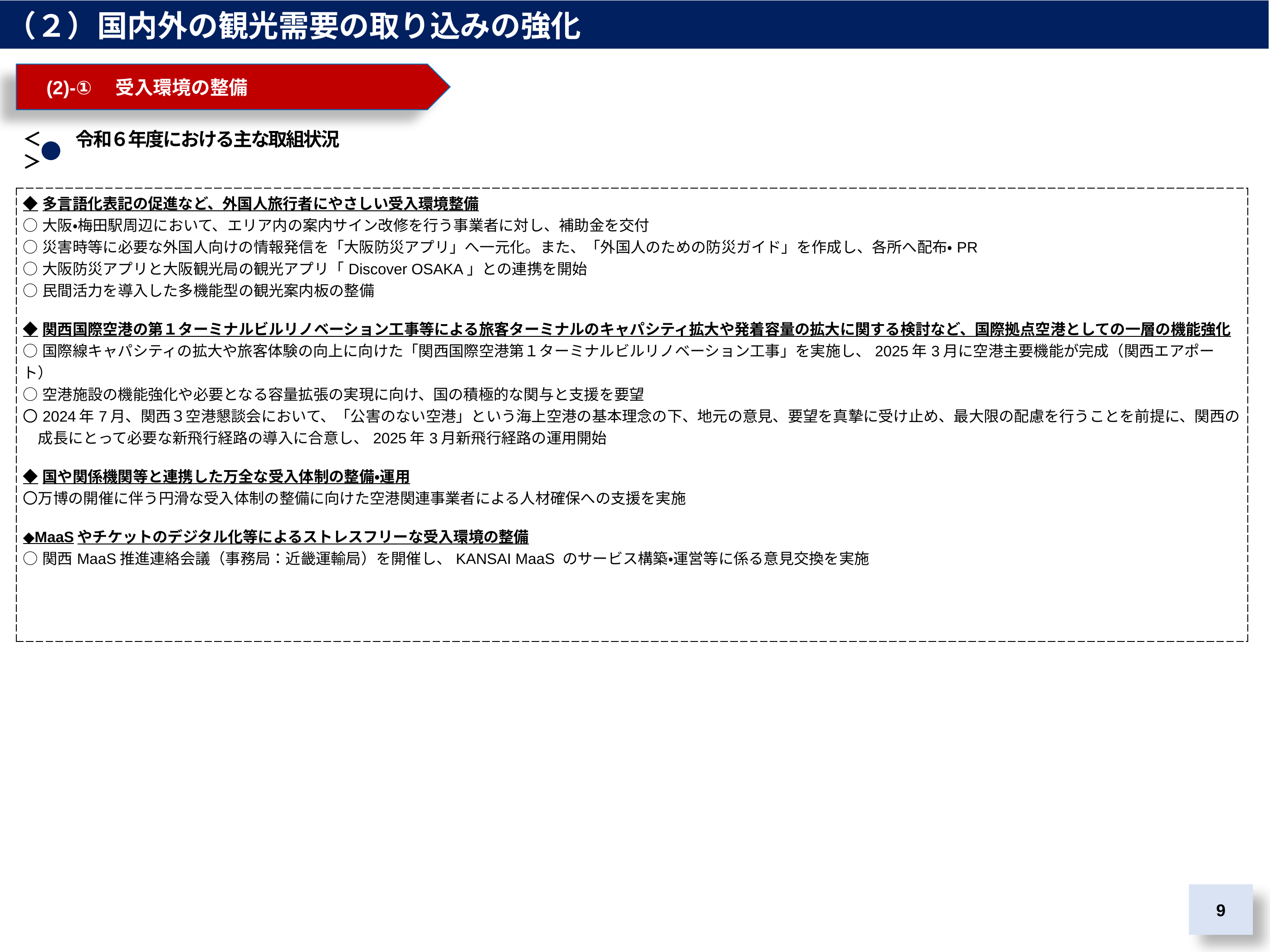

（２）国内外の観光需要の取り込みの強化
　(2)-①　受入環境の整備
＜　　令和６年度における主な取組状況＞

| ◆多言語化表記の促進など、外国人旅行者にやさしい受入環境整備 ○大阪・梅田駅周辺において、エリア内の案内サイン改修を行う事業者に対し、補助金を交付 ○災害時等に必要な外国人向けの情報発信を「大阪防災アプリ」へ一元化。また、「外国人のための防災ガイド」を作成し、各所へ配布・PR ○大阪防災アプリと大阪観光局の観光アプリ「Discover OSAKA」との連携を開始 ○民間活力を導入した多機能型の観光案内板の整備 ◆関西国際空港の第１ターミナルビルリノベーション工事等による旅客ターミナルのキャパシティ拡大や発着容量の拡大に関する検討など、国際拠点空港としての一層の機能強化 ○国際線キャパシティの拡大や旅客体験の向上に向けた「関西国際空港第１ターミナルビルリノベーション工事」を実施し、2025年3月に空港主要機能が完成（関西エアポート） ○空港施設の機能強化や必要となる容量拡張の実現に向け、国の積極的な関与と支援を要望 〇2024年7月、関西３空港懇談会において、「公害のない空港」という海上空港の基本理念の下、地元の意見、要望を真摯に受け止め、最大限の配慮を行うことを前提に、関西の 　成長にとって必要な新飛行経路の導入に合意し、2025年3月新飛行経路の運用開始 ◆国や関係機関等と連携した万全な受入体制の整備・運用 〇万博の開催に伴う円滑な受入体制の整備に向けた空港関連事業者による人材確保への支援を実施 ◆MaaSやチケットのデジタル化等によるストレスフリーな受入環境の整備 ○関西MaaS推進連絡会議（事務局：近畿運輸局）を開催し、KANSAI MaaS のサービス構築・運営等に係る意見交換を実施 |
| --- |
9